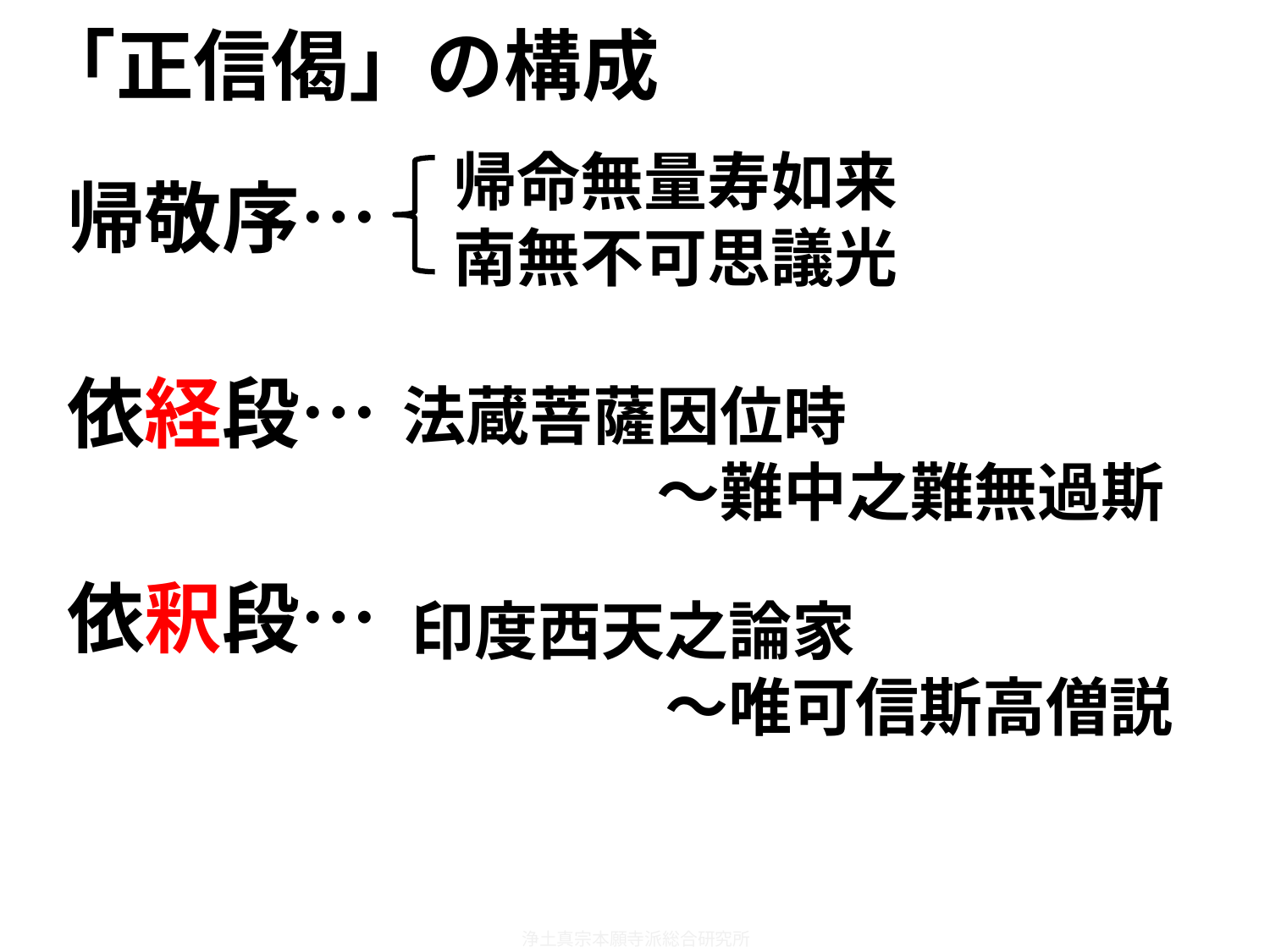

「正信偈」の構成
帰命無量寿如来
南無不可思議光

帰敬序…
依経段…
法蔵菩薩因位時
　　　　～難中之難無過斯
依釈段…
印度西天之論家
　　　　～唯可信斯高僧説